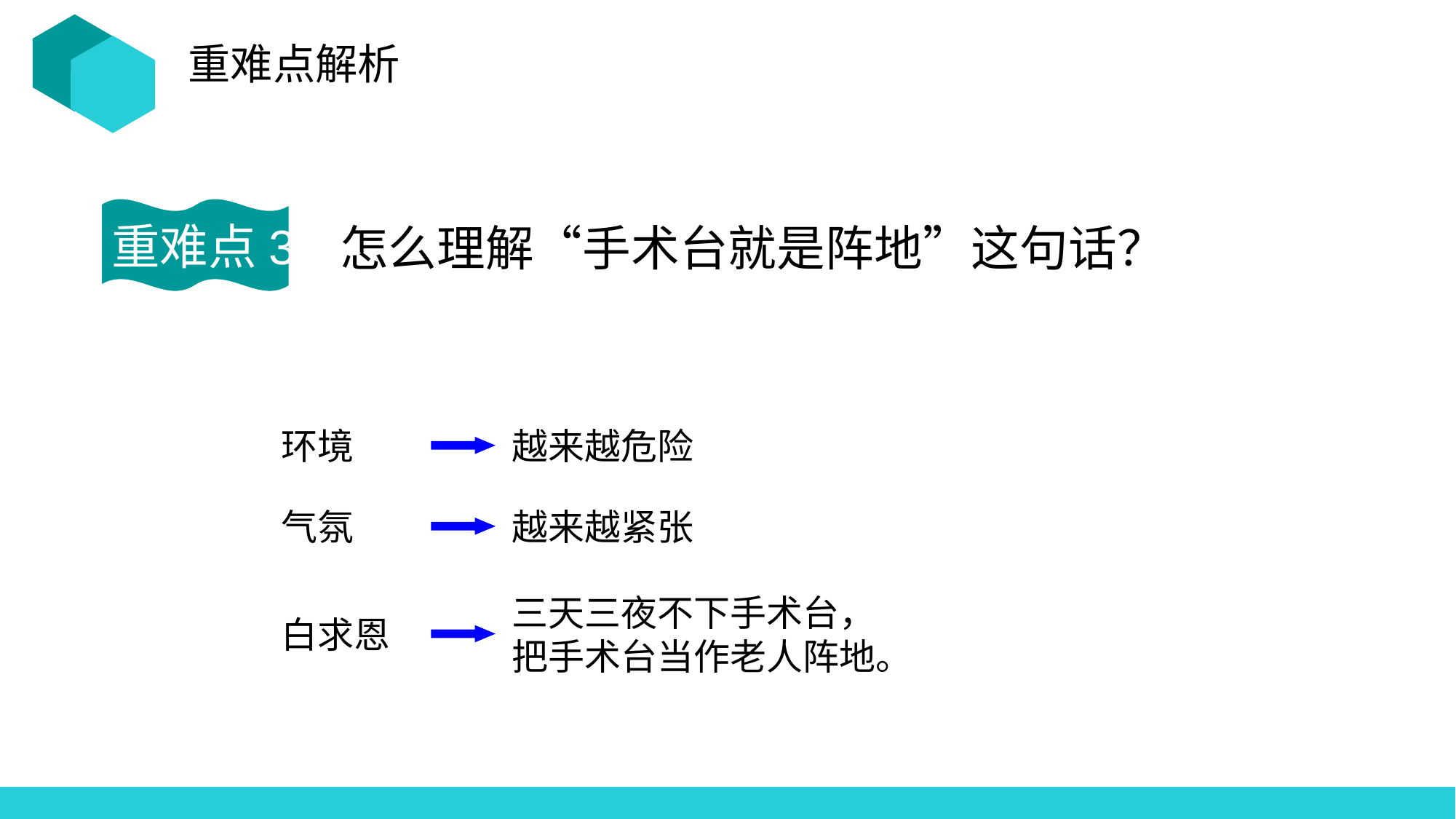

重难点解析
重难点3
 怎么理解“手术台就是阵地”这句话？
环境
越来越危险

气氛
越来越紧张

三天三夜不下手术台，把手术台当作老人阵地。
白求恩